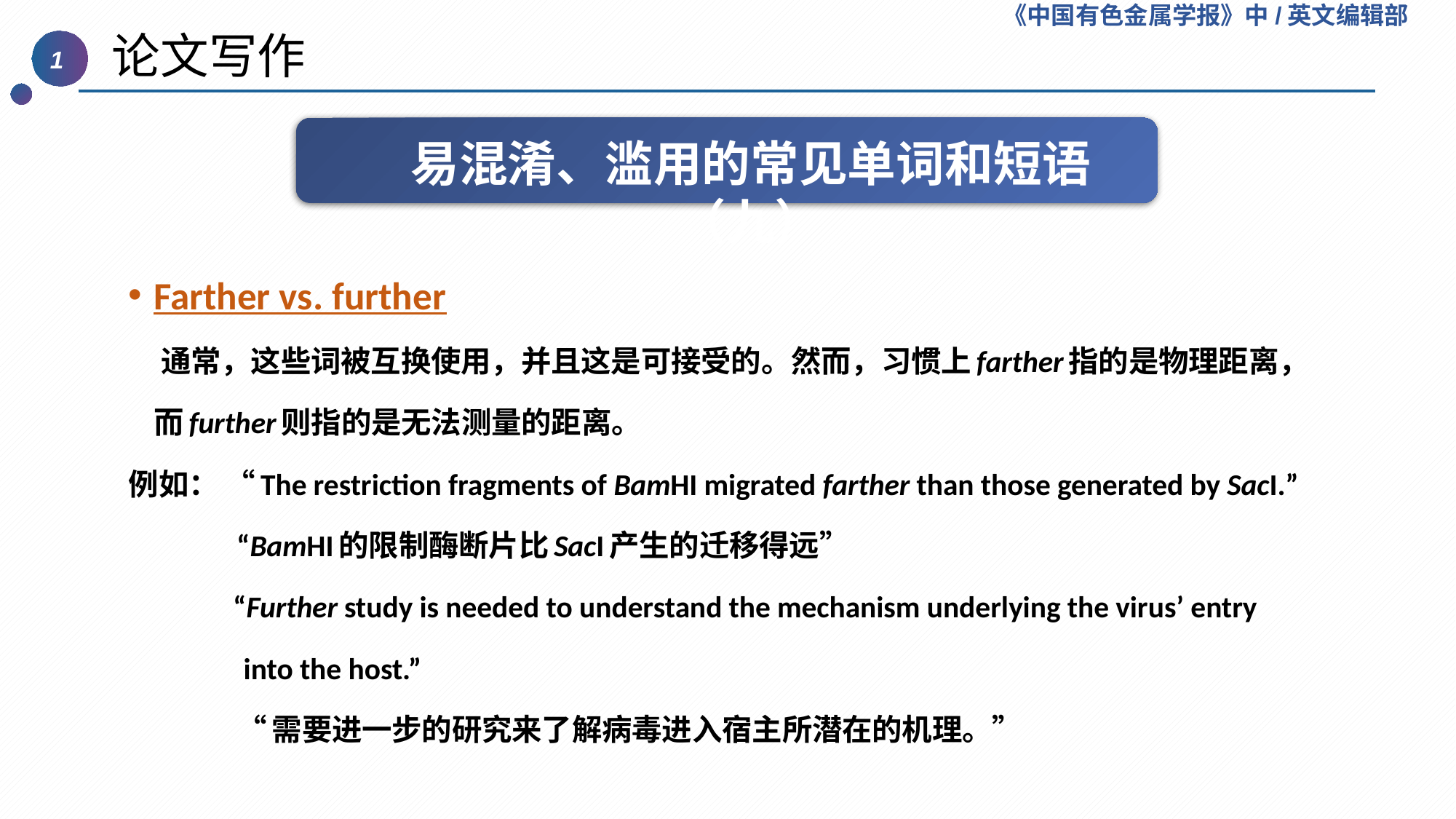

《中国有色金属学报》中/英文编辑部
      论文写作

1

易混淆、滥用的常见单词和短语（九）
Farther vs. further
    通常，这些词被互换使用，并且这是可接受的。然而，习惯上farther指的是物理距离，而further则指的是无法测量的距离。
例如： “The restriction fragments of BamHI migrated farther than those generated by SacI.”
“BamHI的限制酶断片比SacI产生的迁移得远”
 “Further study is needed to understand the mechanism underlying the virus’ entry  into the host.”
“需要进一步的研究来了解病毒进入宿主所潜在的机理。”